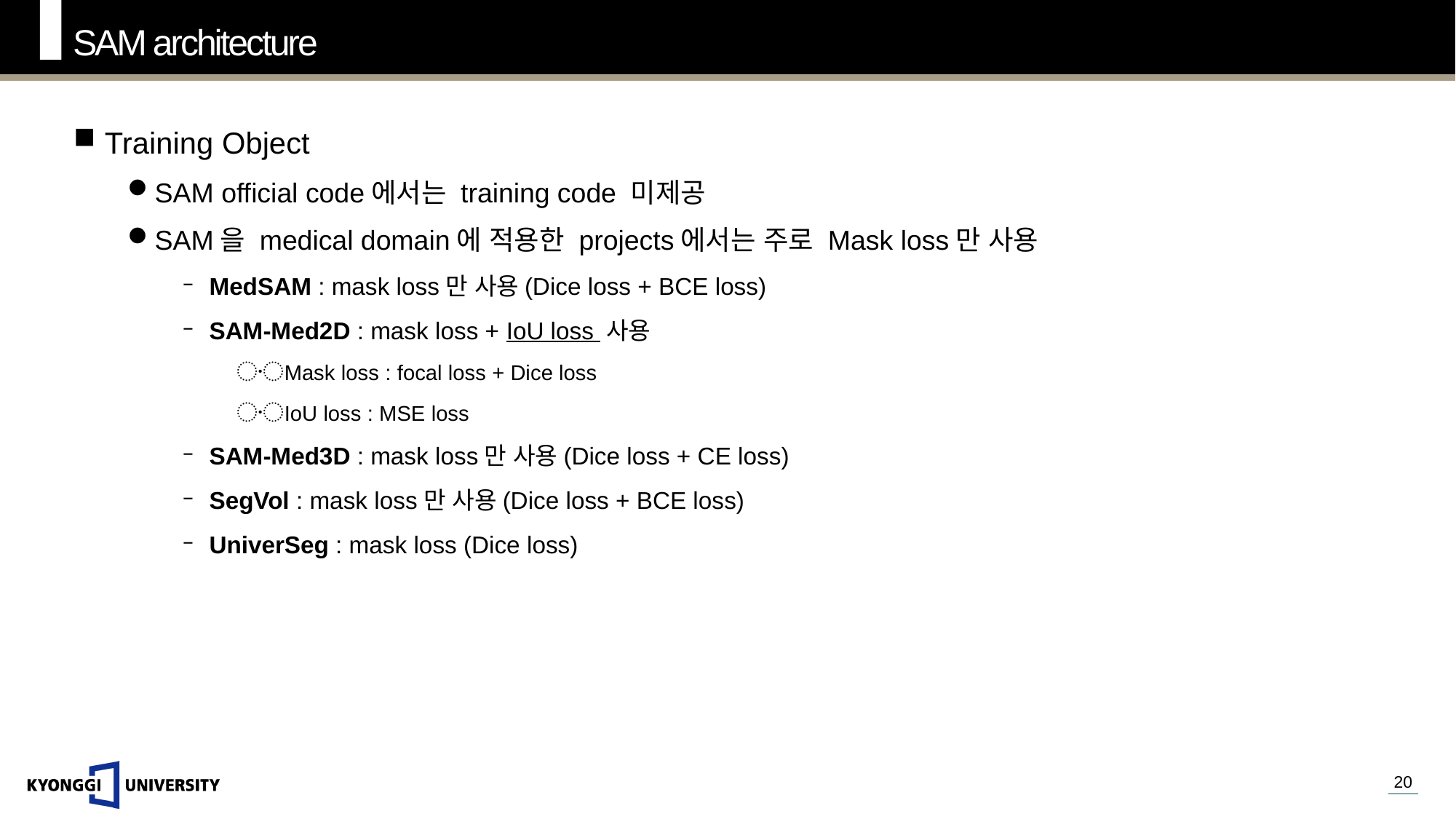

SAM architecture
Training Object
SAM official code에서는 training code 미제공
SAM을 medical domain에 적용한 projects에서는 주로 Mask loss만 사용
MedSAM : mask loss만 사용(Dice loss + BCE loss)
SAM-Med2D : mask loss + IoU loss 사용
Mask loss : focal loss + Dice loss
IoU loss : MSE loss
SAM-Med3D : mask loss만 사용(Dice loss + CE loss)
SegVol : mask loss만 사용(Dice loss + BCE loss)
UniverSeg : mask loss (Dice loss)